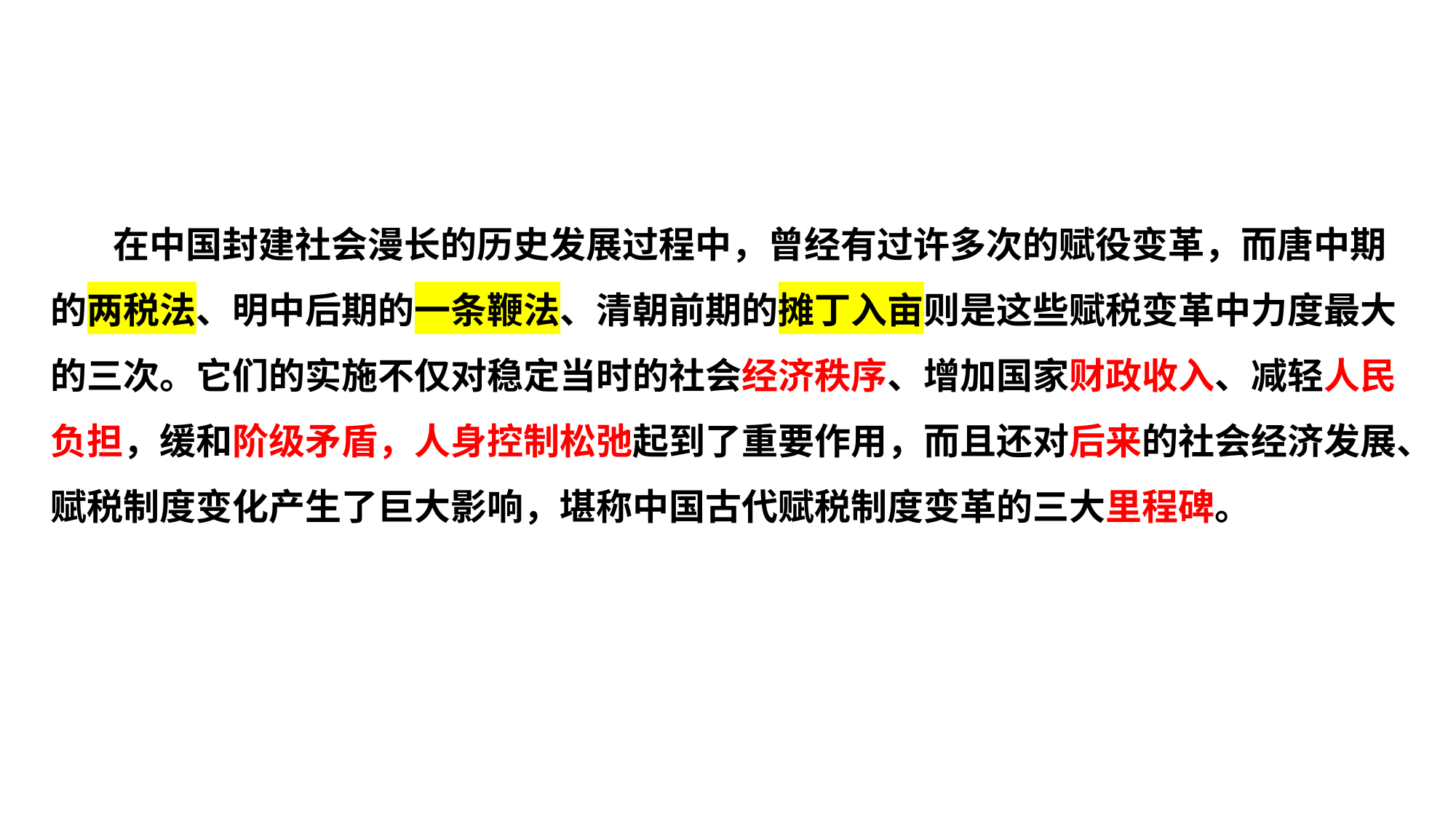

在中国封建社会漫长的历史发展过程中，曾经有过许多次的赋役变革，而唐中期的两税法、明中后期的一条鞭法、清朝前期的摊丁入亩则是这些赋税变革中力度最大的三次。它们的实施不仅对稳定当时的社会经济秩序、增加国家财政收入、减轻人民负担，缓和阶级矛盾，人身控制松弛起到了重要作用，而且还对后来的社会经济发展、赋税制度变化产生了巨大影响，堪称中国古代赋税制度变革的三大里程碑。